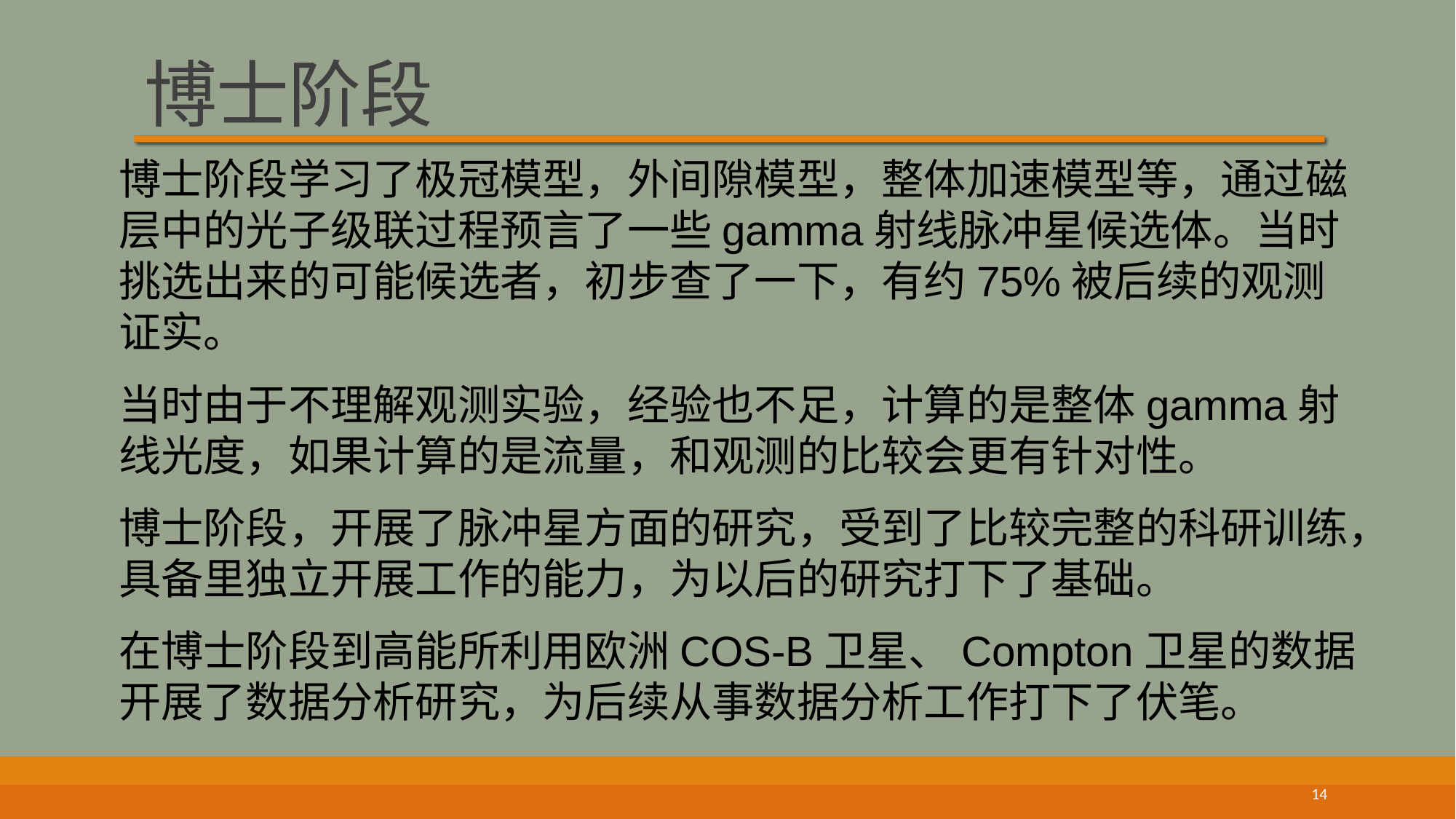

# 博士阶段
博士阶段学习了极冠模型，外间隙模型，整体加速模型等，通过磁层中的光子级联过程预言了一些gamma射线脉冲星候选体。当时挑选出来的可能候选者，初步查了一下，有约75%被后续的观测证实。
当时由于不理解观测实验，经验也不足，计算的是整体gamma射线光度，如果计算的是流量，和观测的比较会更有针对性。
博士阶段，开展了脉冲星方面的研究，受到了比较完整的科研训练，具备里独立开展工作的能力，为以后的研究打下了基础。
在博士阶段到高能所利用欧洲COS-B卫星、Compton卫星的数据开展了数据分析研究，为后续从事数据分析工作打下了伏笔。
14